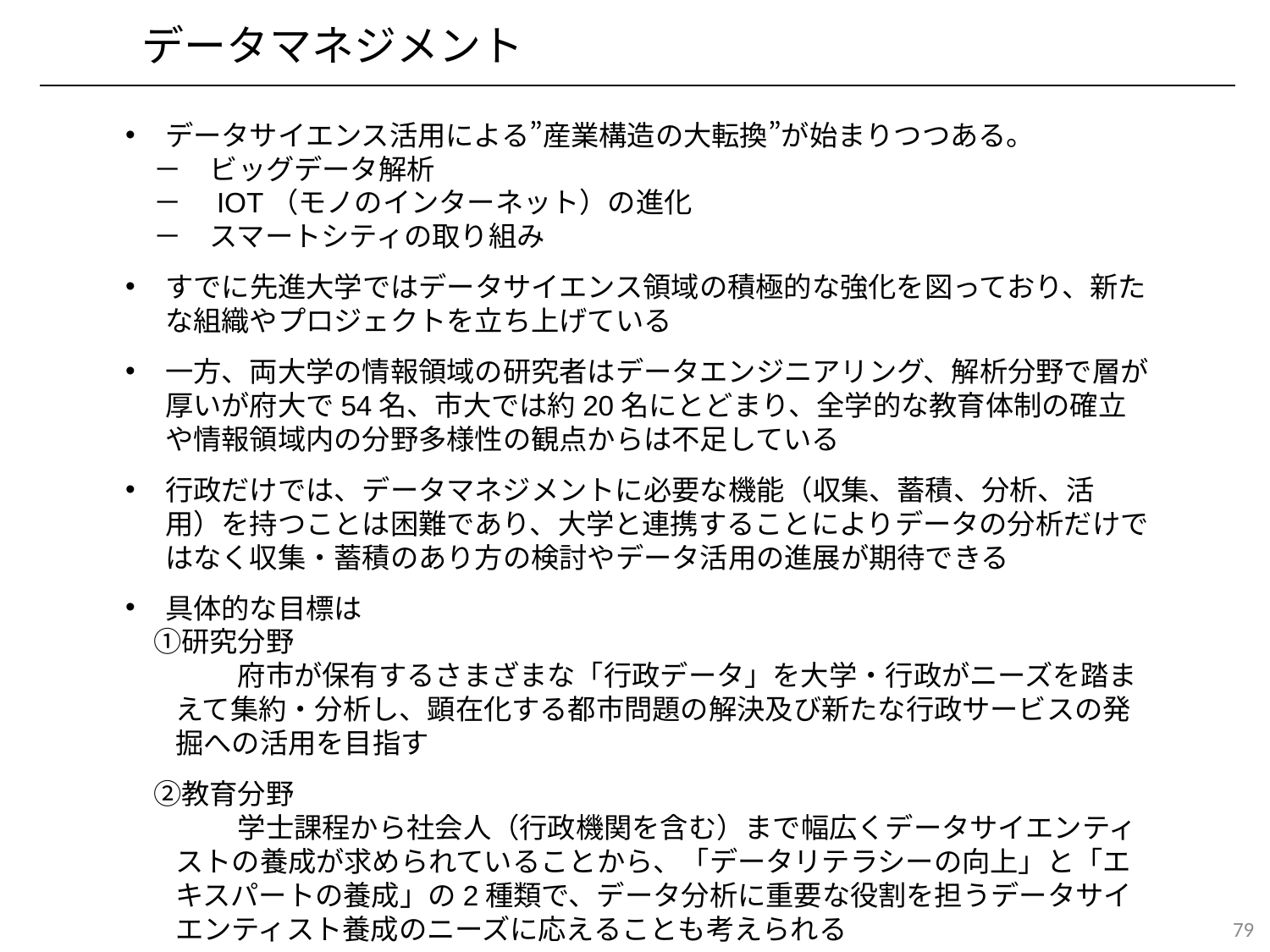

データマネジメント
データサイエンス活用による”産業構造の大転換”が始まりつつある。
　－　ビッグデータ解析
　－　IOT（モノのインターネット）の進化
　－　スマートシティの取り組み

すでに先進大学ではデータサイエンス領域の積極的な強化を図っており、新たな組織やプロジェクトを立ち上げている

一方、両大学の情報領域の研究者はデータエンジニアリング、解析分野で層が厚いが府大で54名、市大では約20名にとどまり、全学的な教育体制の確立や情報領域内の分野多様性の観点からは不足している

行政だけでは、データマネジメントに必要な機能（収集、蓄積、分析、活用）を持つことは困難であり、大学と連携することによりデータの分析だけではなく収集・蓄積のあり方の検討やデータ活用の進展が期待できる

具体的な目標は
　①研究分野
　　　　府市が保有するさまざまな「行政データ」を大学・行政がニーズを踏まえて集約・分析し、顕在化する都市問題の解決及び新たな行政サービスの発掘への活用を目指す

　②教育分野
　　　　学士課程から社会人（行政機関を含む）まで幅広くデータサイエンティストの養成が求められていることから、「データリテラシーの向上」と「エキスパートの養成」の2種類で、データ分析に重要な役割を担うデータサイエンティスト養成のニーズに応えることも考えられる
79